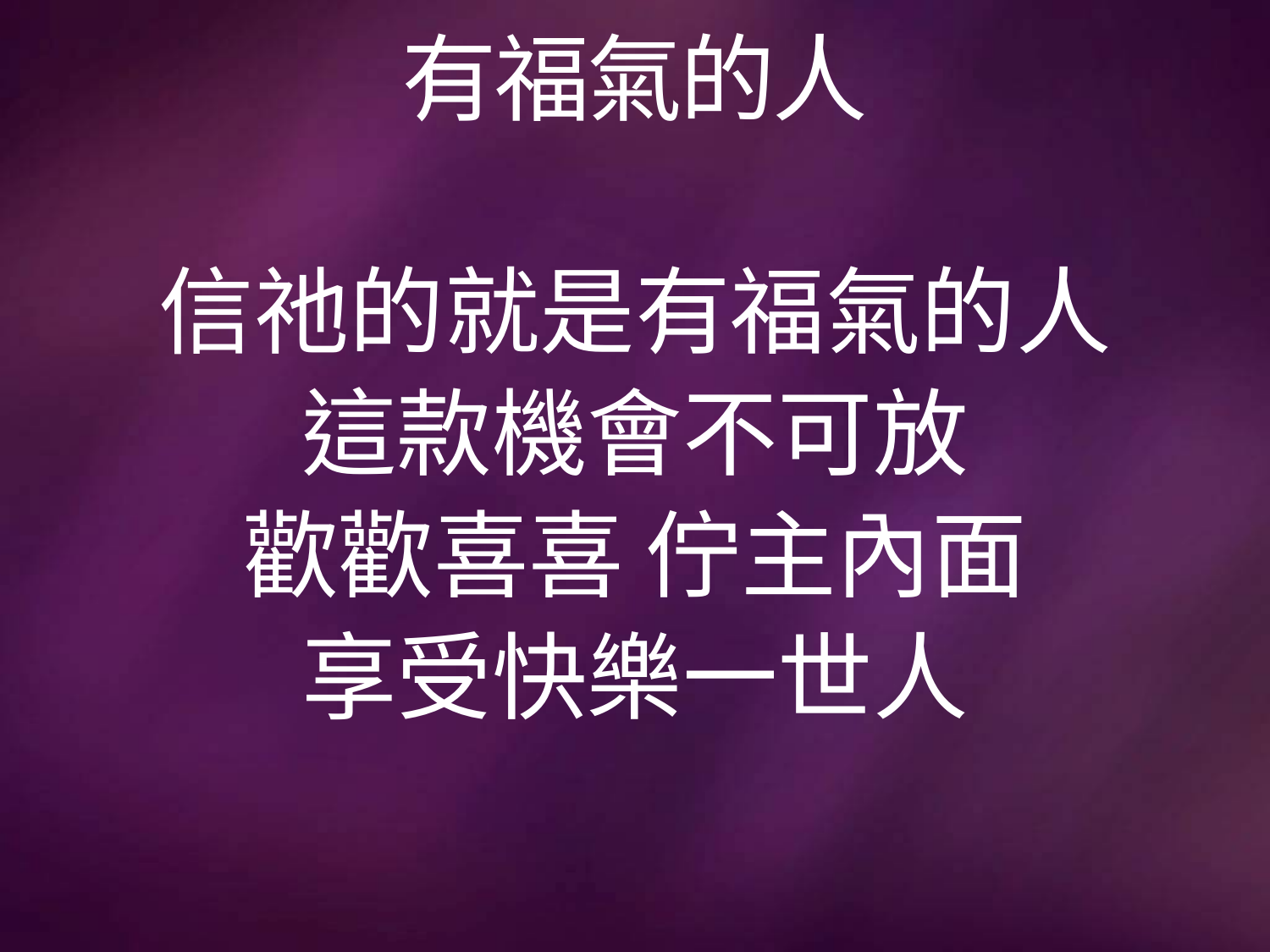

# 有福氣的人
信祂的就是有福氣的人
這款機會不可放
歡歡喜喜 佇主內面
享受快樂一世人